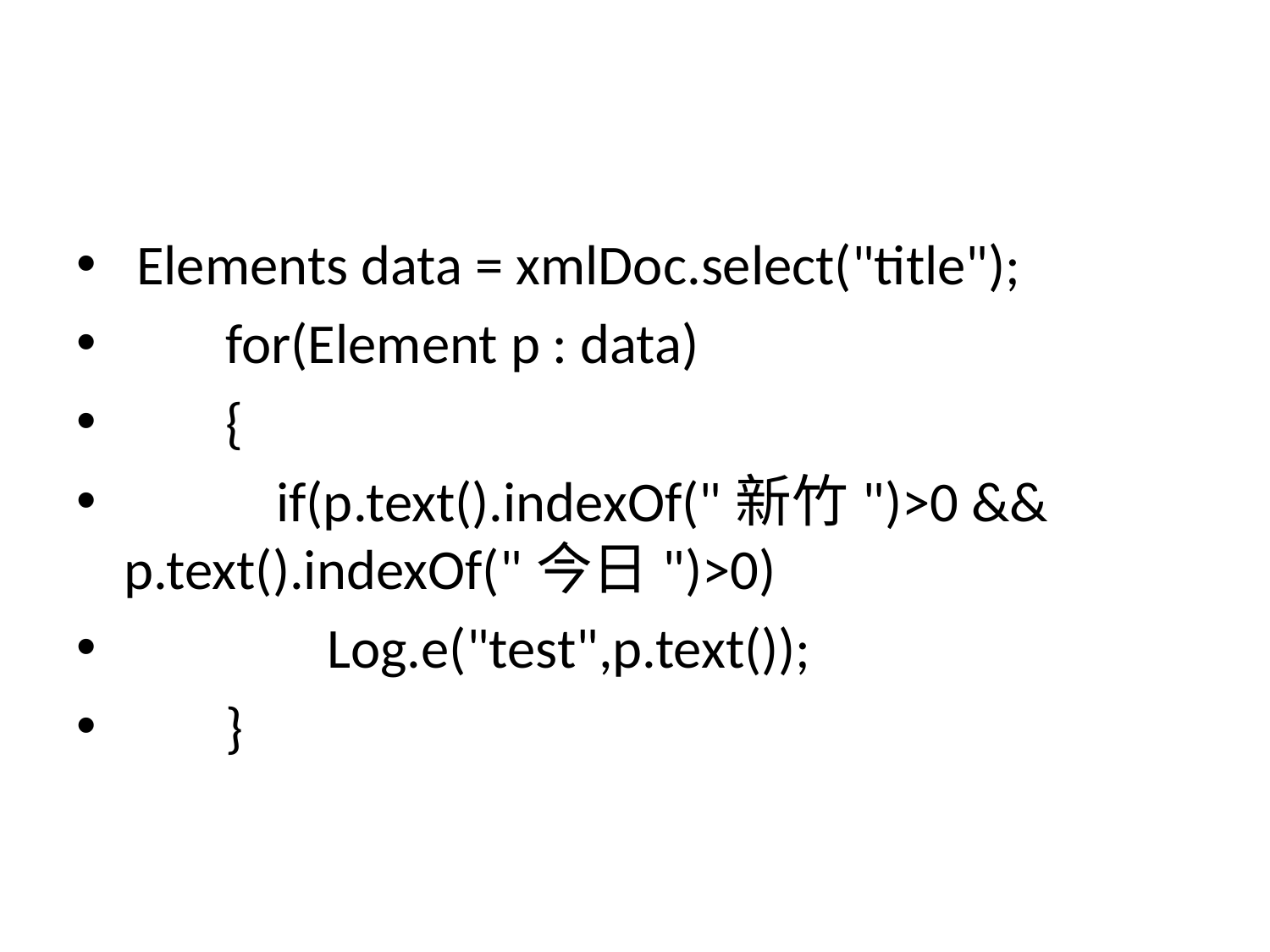

#
 Elements data = xmlDoc.select("title");
        for(Element p : data)
        {
            if(p.text().indexOf("新竹")>0 && p.text().indexOf("今日")>0)
                Log.e("test",p.text());
        }